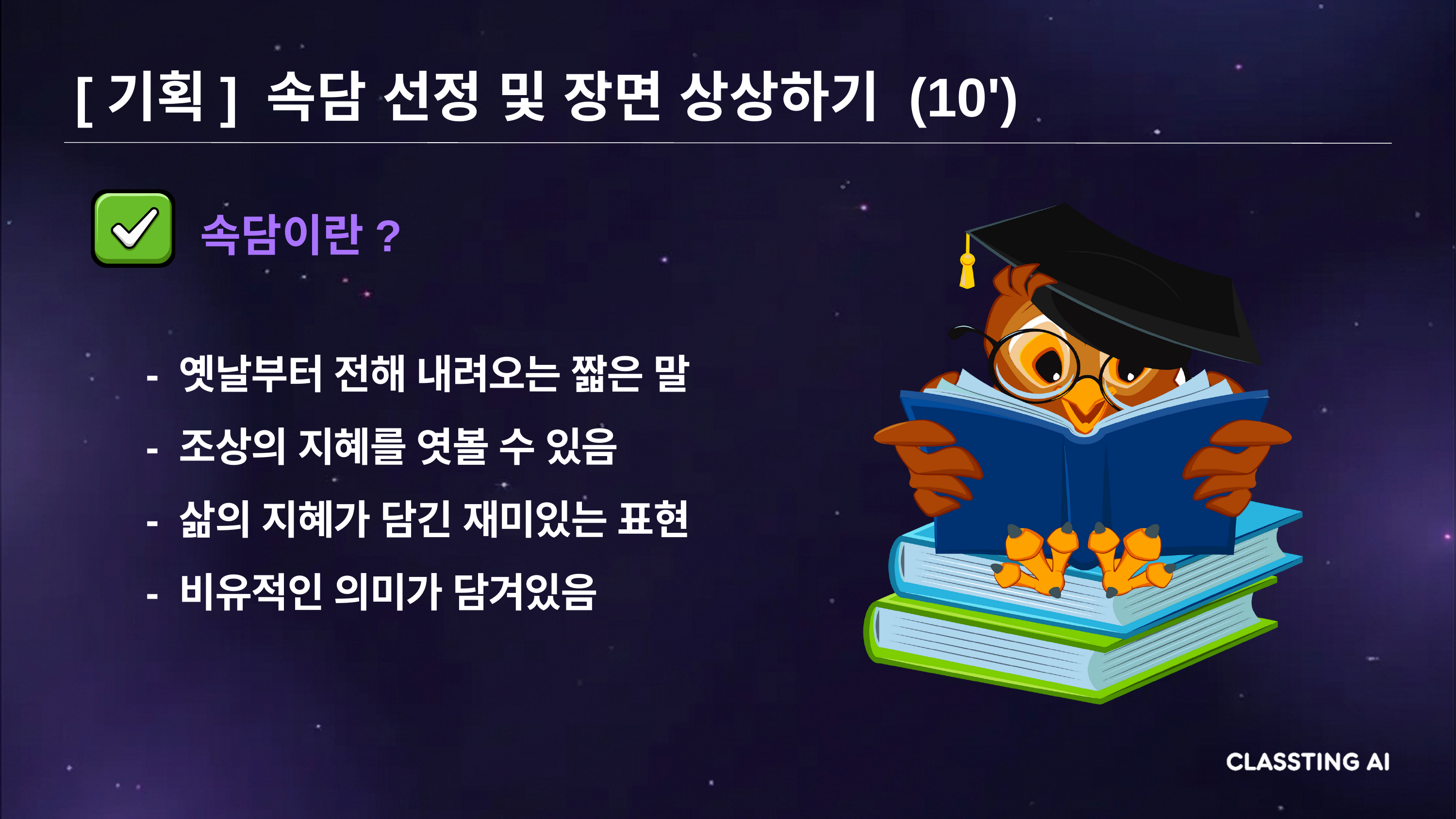

[기획] 속담 선정 및 장면 상상하기 (10')

속담이란?
- 옛날부터 전해 내려오는 짧은 말
- 조상의 지혜를 엿볼 수 있음
- 삶의 지혜가 담긴 재미있는 표현
- 비유적인 의미가 담겨있음